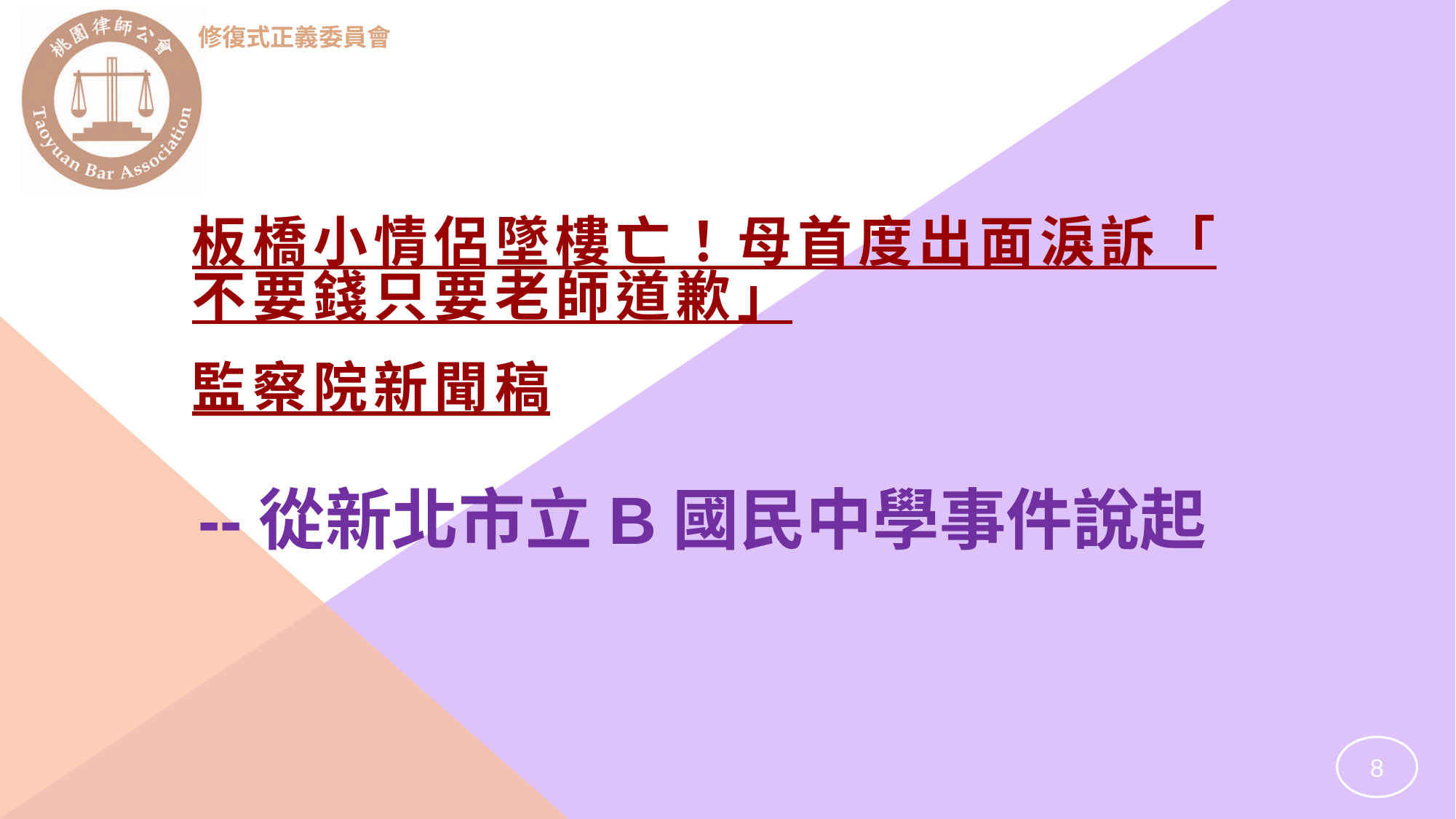

修復式正義委員會
板橋小情侶墜樓亡！母首度出面淚訴「不要錢只要老師道歉」
監察院新聞稿

# --從新北市立B國民中學事件說起

8